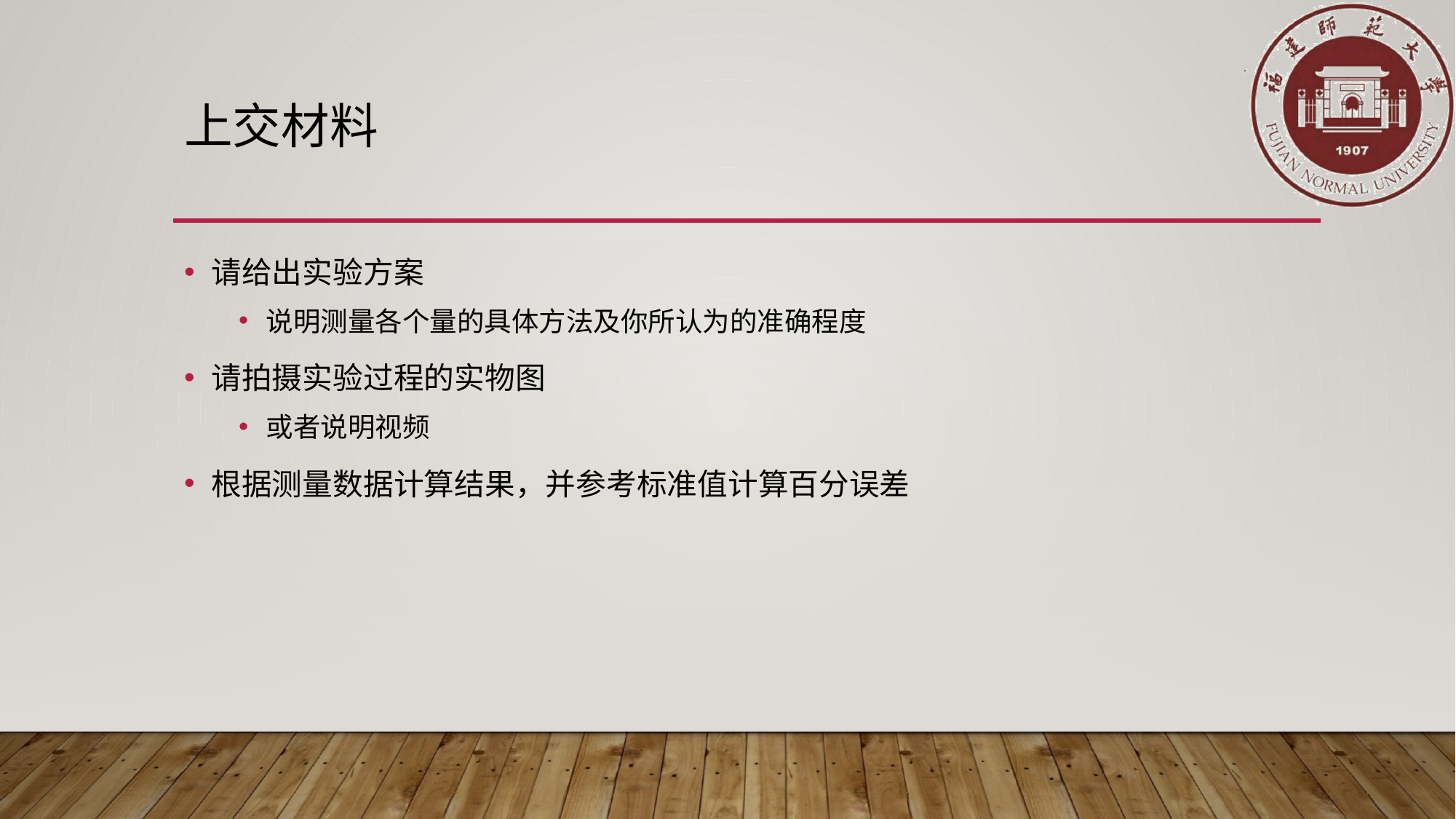

# 上交材料
请给出实验方案
说明测量各个量的具体方法及你所认为的准确程度
请拍摄实验过程的实物图
或者说明视频
根据测量数据计算结果，并参考标准值计算百分误差